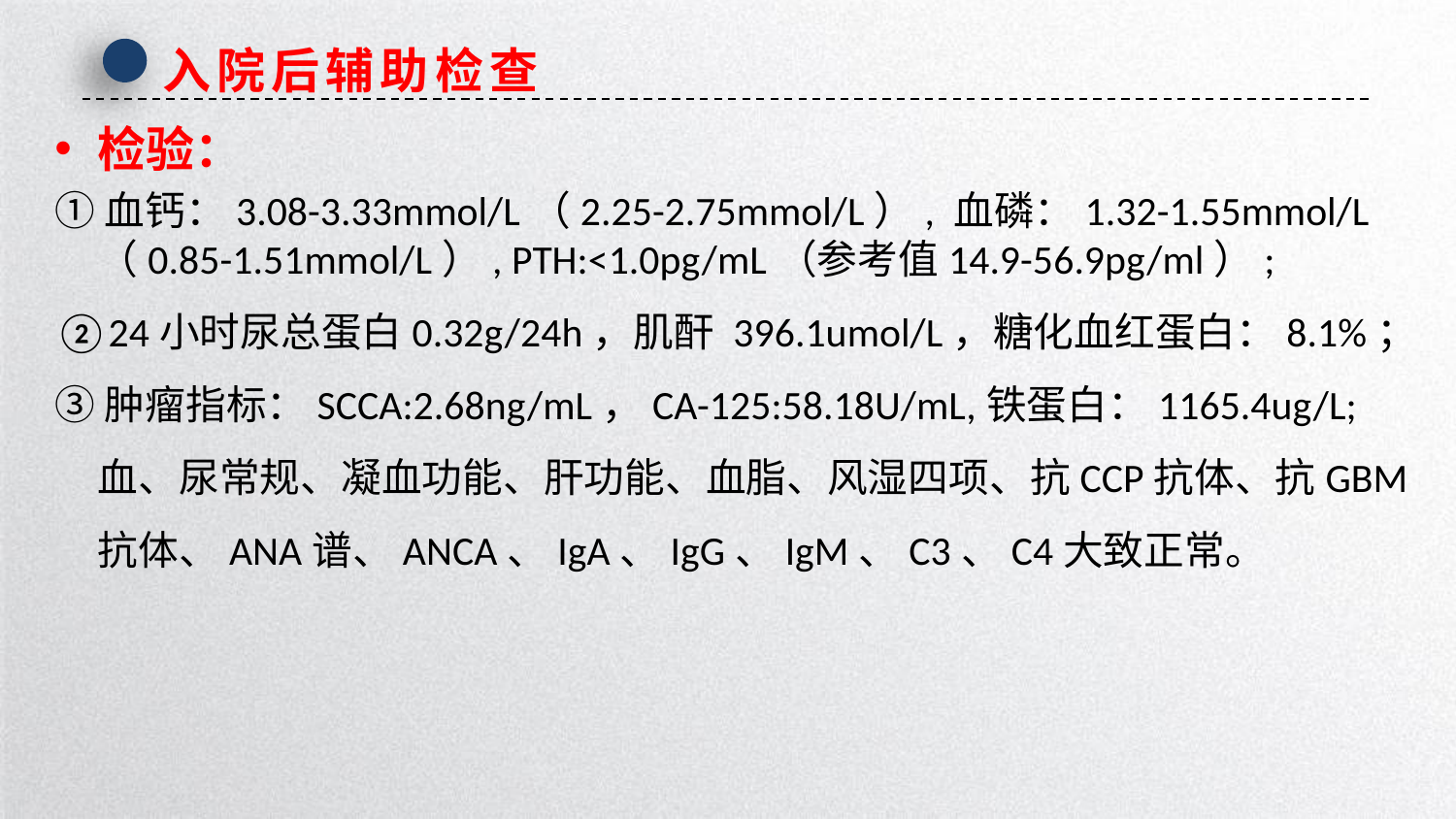

入院后辅助检查

检验：
①血钙：3.08-3.33mmol/L（2.25-2.75mmol/L）, 血磷：1.32-1.55mmol/L（0.85-1.51mmol/L）, PTH:<1.0pg/mL（参考值14.9-56.9pg/ml）;
②24小时尿总蛋白0.32g/24h，肌酐 396.1umol/L，糖化血红蛋白：8.1%；
③肿瘤指标：SCCA:2.68ng/mL，CA-125:58.18U/mL,铁蛋白：1165.4ug/L;血、尿常规、凝血功能、肝功能、血脂、风湿四项、抗CCP抗体、抗GBM抗体、ANA谱、ANCA、IgA、IgG、IgM、C3、C4大致正常。